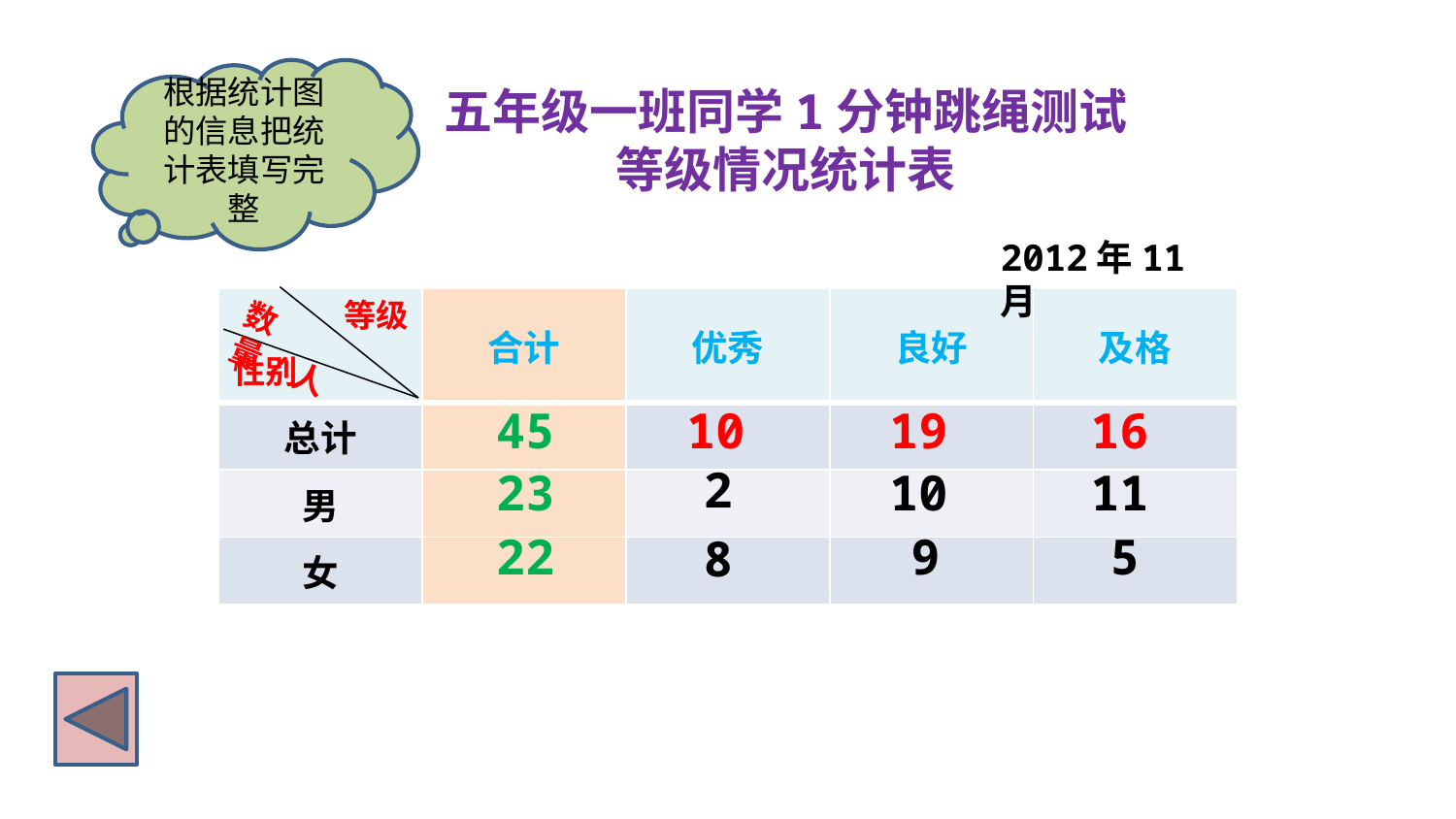

根据统计图的信息把统计表填写完整
# 五年级一班同学1分钟跳绳测试 等级情况统计表
2012年11月
|  | 合计 | 优秀 | 良好 | 及格 |
| --- | --- | --- | --- | --- |
| 总计 |  |  |  |  |
| 男 |  |  |  |  |
| 女 |  |  |  |  |
等级
数量/人
性别
45
10
19
16
2
23
10
11
22
9
5
8